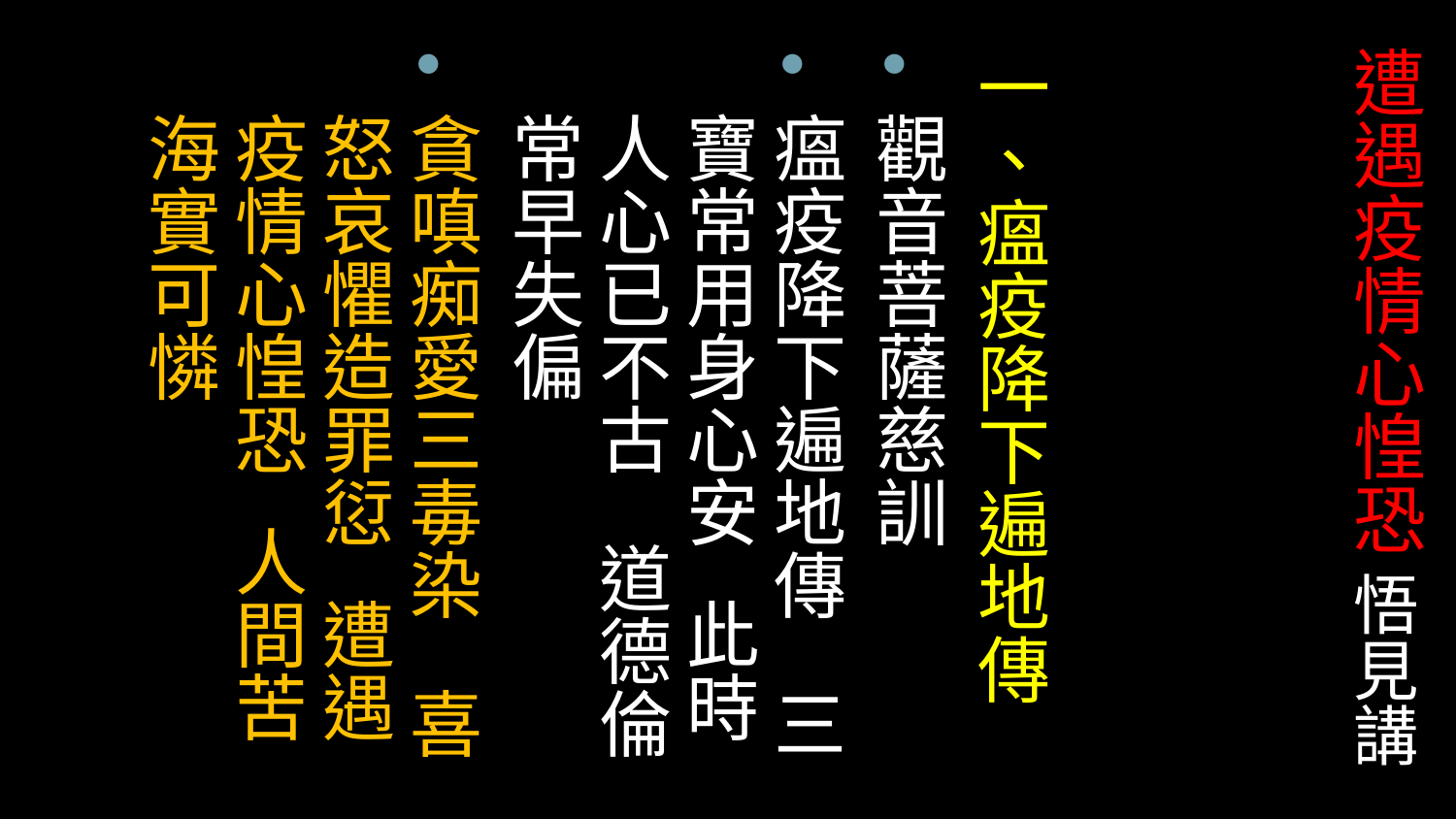

# 遭遇疫情心惶恐 悟見講
一、瘟疫降下遍地傳
觀音菩薩慈訓
瘟疫降下遍地傳    三寶常用身心安   此時人心已不古    道德倫常早失偏
貪嗔痴愛三毒染    喜怒哀懼造罪愆   遭遇疫情心惶恐   人間苦海實可憐